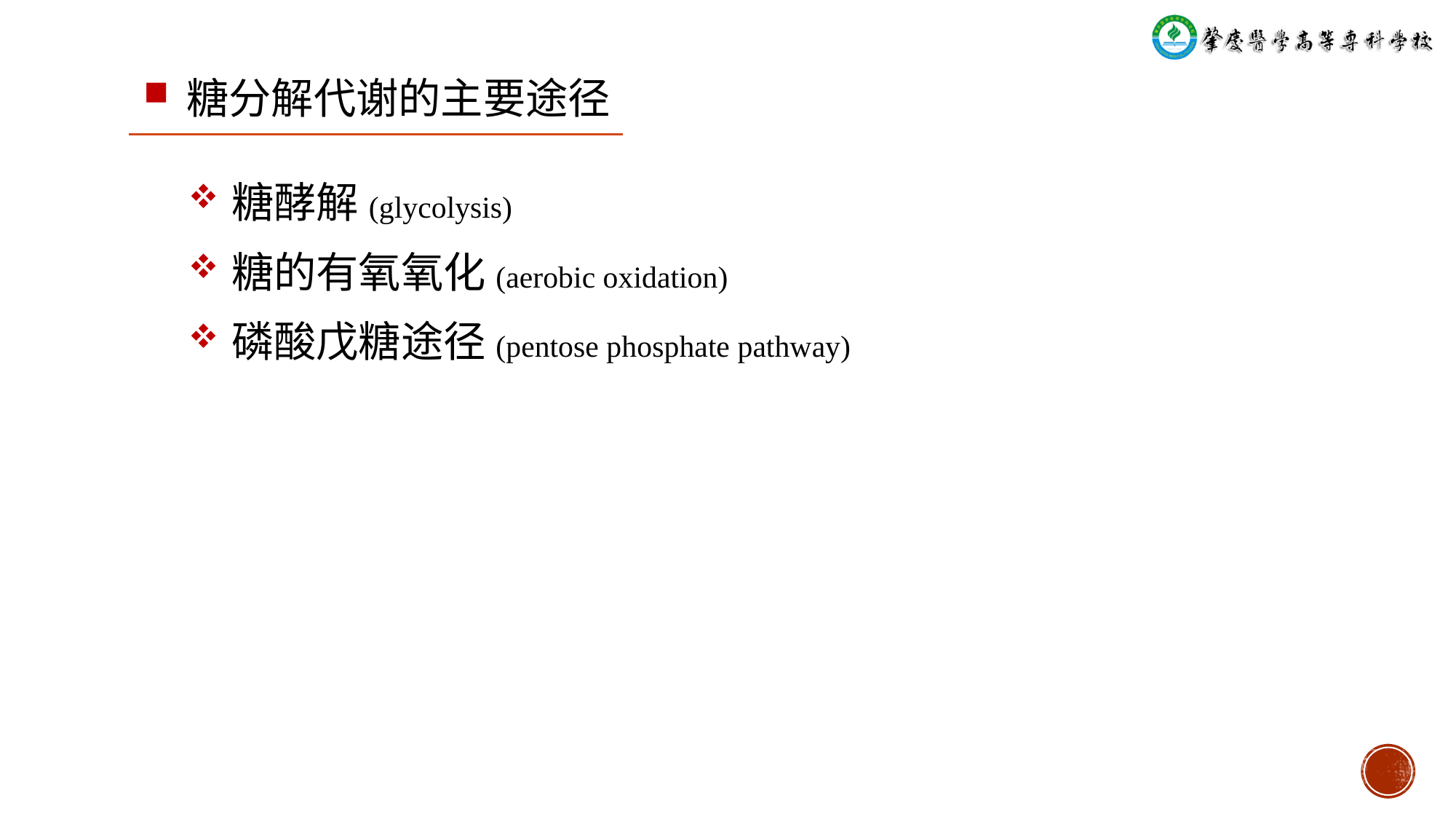

# 糖分解代谢的主要途径
糖酵解(glycolysis)
糖的有氧氧化(aerobic oxidation)
磷酸戊糖途径(pentose phosphate pathway)